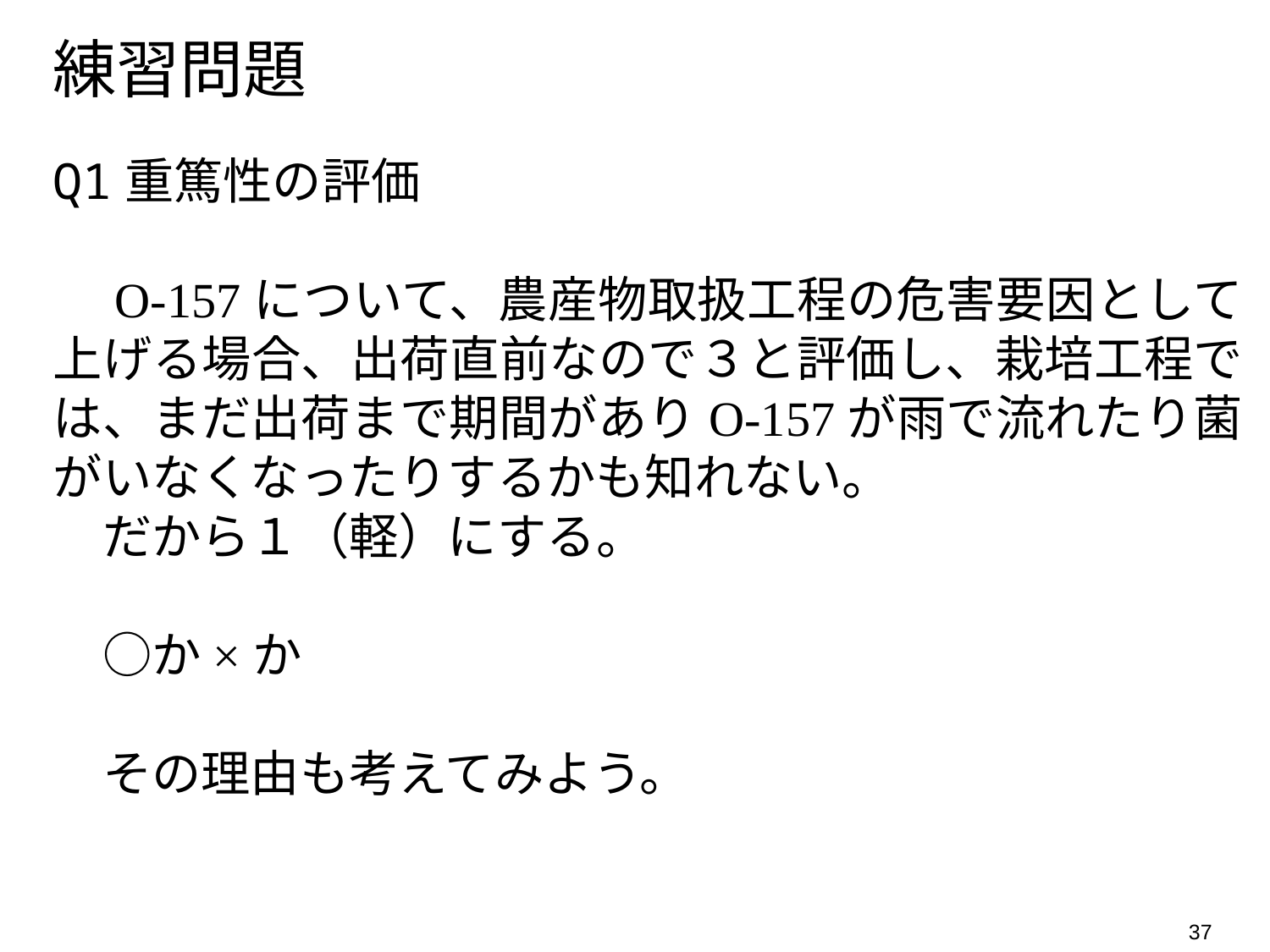

練習問題

Q1重篤性の評価

　O-157について、農産物取扱工程の危害要因として上げる場合、出荷直前なので３と評価し、栽培工程では、まだ出荷まで期間がありO-157が雨で流れたり菌がいなくなったりするかも知れない。
　だから１（軽）にする。

　○か×か

　その理由も考えてみよう。

37